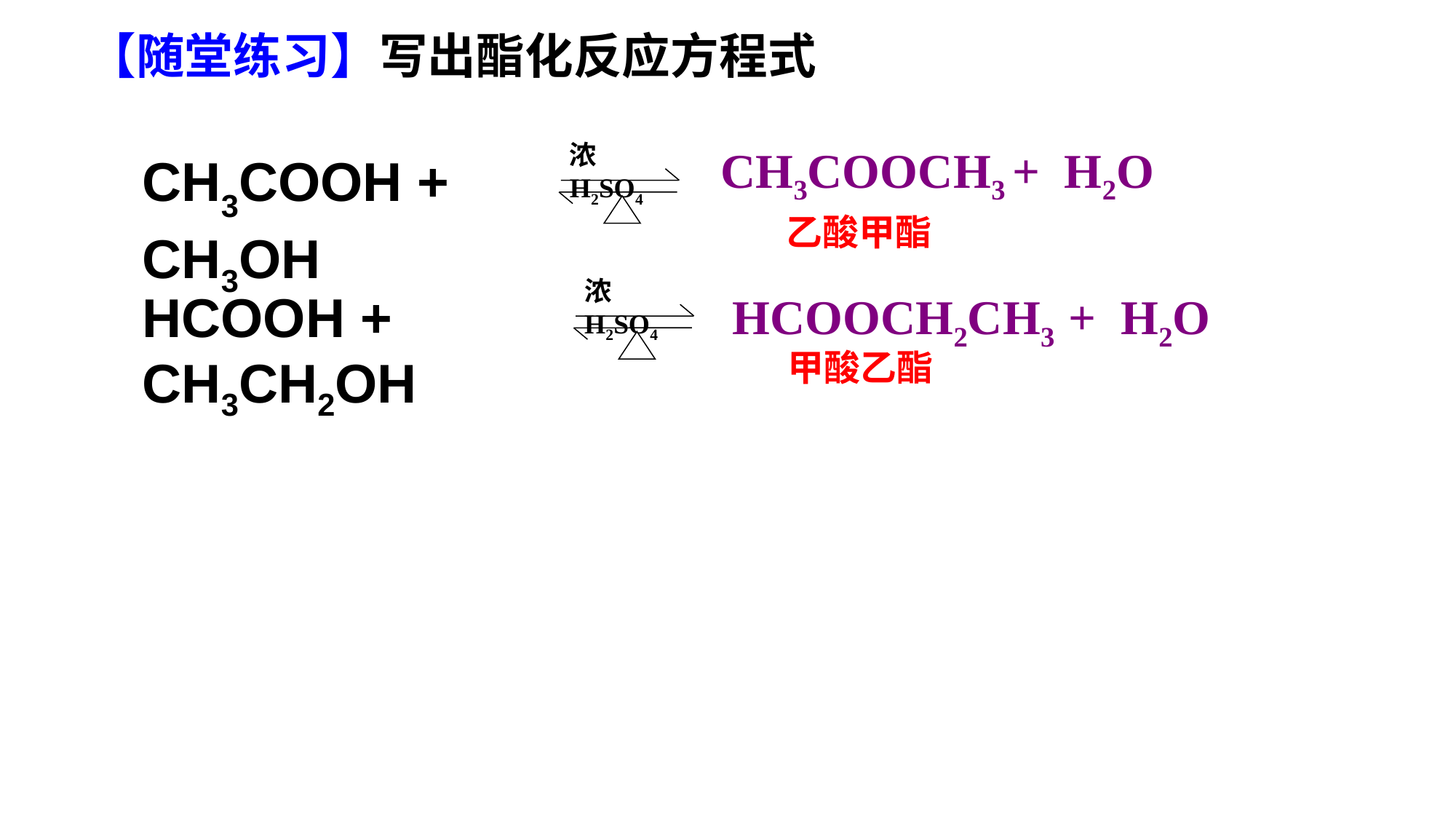

【随堂练习】写出酯化反应方程式
浓H2SO4

CH3COOH + CH3OH
CH3COOCH3 +  H2O
乙酸甲酯
浓H2SO4

HCOOH + CH3CH2OH
HCOOCH2CH3  +  H2O
甲酸乙酯